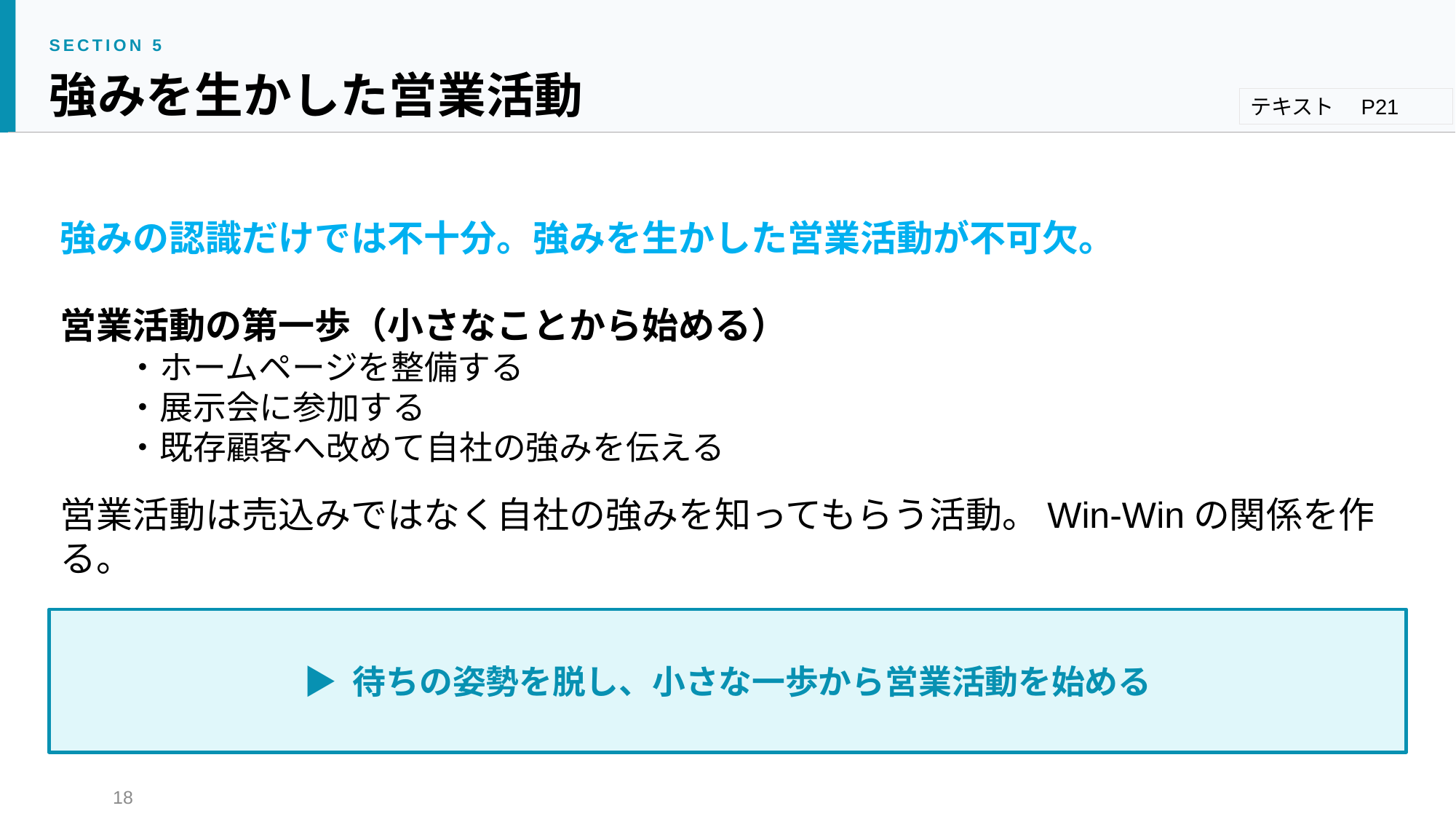

SECTION 5
強みを生かした営業活動
テキスト　P21
強みの認識だけでは不十分。強みを生かした営業活動が不可欠。

営業活動の第一歩（小さなことから始める）
　　・ホームページを整備する
　　・展示会に参加する
　　・既存顧客へ改めて自社の強みを伝える

営業活動は売込みではなく自社の強みを知ってもらう活動。Win-Winの関係を作る。
▶ 待ちの姿勢を脱し、小さな一歩から営業活動を始める
18